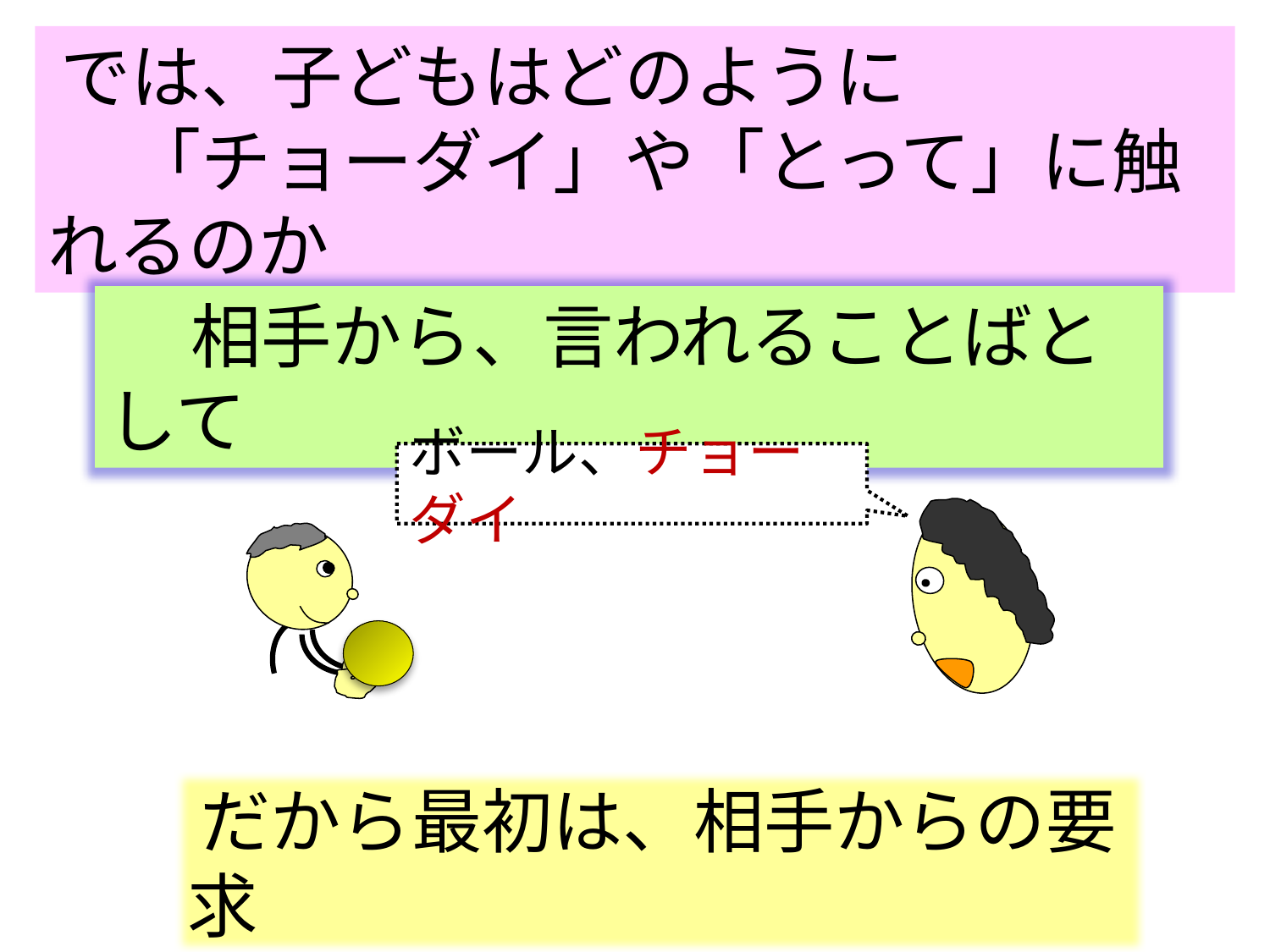

では、子どもはどのように
　「チョーダイ」や「とって」に触れるのか
　相手から、言われることばとして
ボール、チョーダイ

だから最初は、相手からの要求